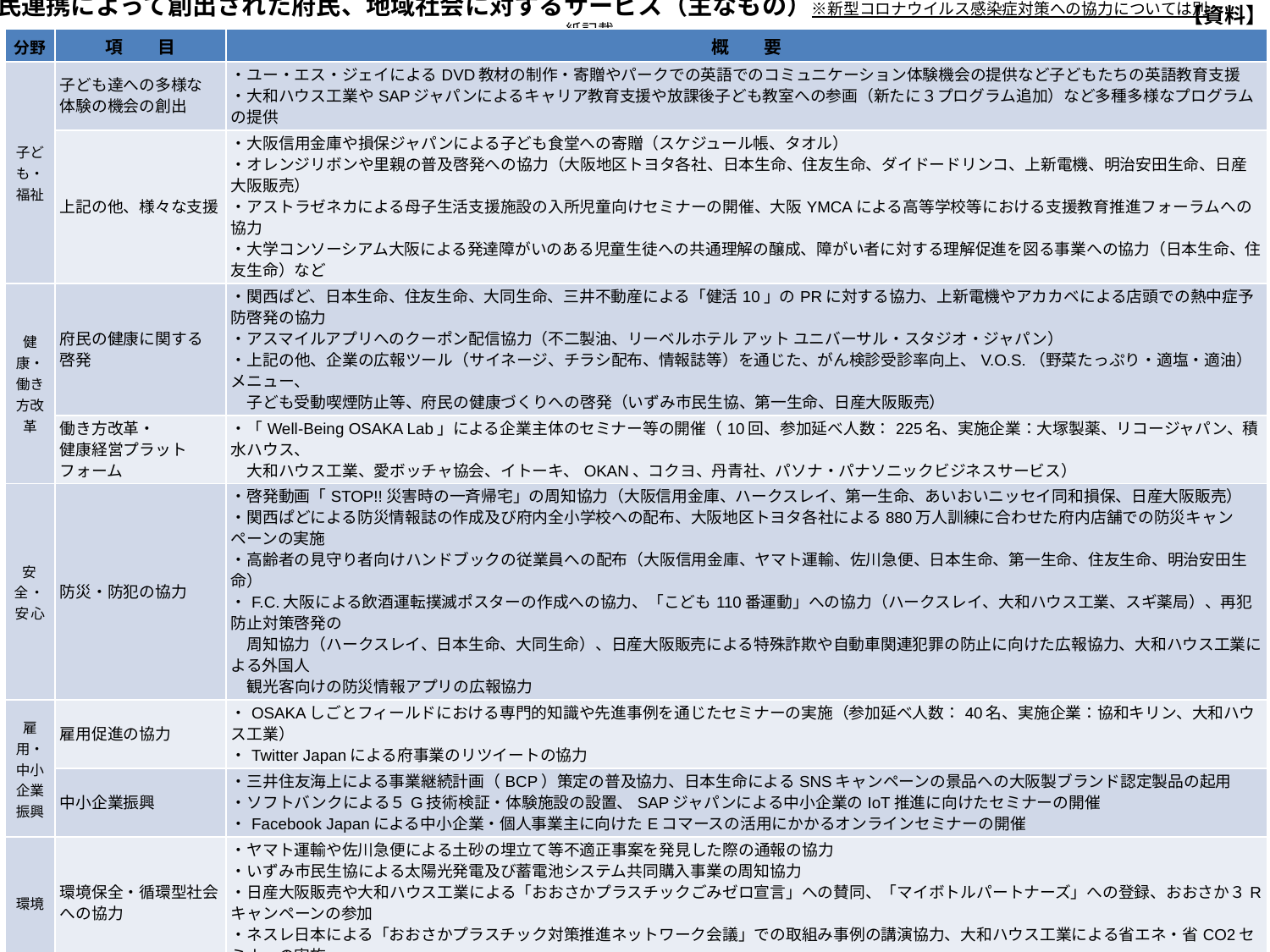

# 公民連携によって創出された府民、地域社会に対するサービス（主なもの）※新型コロナウイルス感染症対策への協力については別紙記載
【資料】
| 分野 | 項　　目 | 概　　要 |
| --- | --- | --- |
| 子ども・福祉 | 子ども達への多様な 体験の機会の創出 | ・ユー・エス・ジェイによるDVD教材の制作・寄贈やパークでの英語でのコミュニケーション体験機会の提供など子どもたちの英語教育支援 ・大和ハウス工業やSAPジャパンによるキャリア教育支援や放課後子ども教室への参画（新たに３プログラム追加）など多種多様なプログラムの提供 |
|  | 上記の他、様々な支援 | ・大阪信用金庫や損保ジャパンによる子ども食堂への寄贈（スケジュール帳、タオル） ・オレンジリボンや里親の普及啓発への協力（大阪地区トヨタ各社、日本生命、住友生命、ダイドードリンコ、上新電機、明治安田生命、日産大阪販売） ・アストラゼネカによる母子生活支援施設の入所児童向けセミナーの開催、大阪YMCAによる高等学校等における支援教育推進フォーラムへの協力 ・大学コンソーシアム大阪による発達障がいのある児童生徒への共通理解の醸成、障がい者に対する理解促進を図る事業への協力（日本生命、住友生命）など |
| 健康・ 働き方改革 | 府民の健康に関する 啓発 | ・関西ぱど、日本生命、住友生命、大同生命、三井不動産による「健活10」のPRに対する協力、上新電機やアカカベによる店頭での熱中症予防啓発の協力 ・アスマイルアプリへのクーポン配信協力（不二製油、リーベルホテル アット ユニバーサル・スタジオ・ジャパン） ・上記の他、企業の広報ツール（サイネージ、チラシ配布、情報誌等）を通じた、がん検診受診率向上、V.O.S.（野菜たっぷり・適塩・適油）メニュー、 　子ども受動喫煙防止等、府民の健康づくりへの啓発（いずみ市民生協、第一生命、日産大阪販売） |
|  | 働き方改革・ 健康経営プラットフォーム | ・「Well-Being OSAKA Lab」による企業主体のセミナー等の開催（10回、参加延べ人数：225名、実施企業：大塚製薬、リコージャパン、積水ハウス、 　大和ハウス工業、愛ボッチャ協会、イトーキ、OKAN、コクヨ、丹青社、パソナ・パナソニックビジネスサービス） |
| 安全・安心 | 防災・防犯の協力 | ・啓発動画「STOP!!災害時の一斉帰宅」の周知協力（大阪信用金庫、ハークスレイ、第一生命、あいおいニッセイ同和損保、日産大阪販売） ・関西ぱどによる防災情報誌の作成及び府内全小学校への配布、大阪地区トヨタ各社による880万人訓練に合わせた府内店舗での防災キャンペーンの実施 ・高齢者の見守り者向けハンドブックの従業員への配布（大阪信用金庫、ヤマト運輸、佐川急便、日本生命、第一生命、住友生命、明治安田生命） ・F.C.大阪による飲酒運転撲滅ポスターの作成への協力、「こども110番運動」への協力（ハークスレイ、大和ハウス工業、スギ薬局）、再犯防止対策啓発の 　周知協力（ハークスレイ、日本生命、大同生命）、日産大阪販売による特殊詐欺や自動車関連犯罪の防止に向けた広報協力、大和ハウス工業による外国人 　観光客向けの防災情報アプリの広報協力 |
| 雇用・ 中小企業振興 | 雇用促進の協力 | ・OSAKAしごとフィールドにおける専門的知識や先進事例を通じたセミナーの実施（参加延べ人数：40名、実施企業：協和キリン、大和ハウス工業） ・Twitter Japanによる府事業のリツイートの協力 |
|  | 中小企業振興 | ・三井住友海上による事業継続計画（BCP）策定の普及協力、日本生命によるSNSキャンペーンの景品への大阪製ブランド認定製品の起用 ・ソフトバンクによる５G技術検証・体験施設の設置、SAPジャパンによる中小企業のIoT推進に向けたセミナーの開催 ・Facebook Japanによる中小企業・個人事業主に向けたEコマースの活用にかかるオンラインセミナーの開催 |
| 環境 | 環境保全・循環型社会 への協力 | ・ヤマト運輸や佐川急便による土砂の埋立て等不適正事案を発見した際の通報の協力 ・いずみ市民生協による太陽光発電及び蓄電池システム共同購入事業の周知協力 ・日産大阪販売や大和ハウス工業による「おおさかプラスチックごみゼロ宣言」への賛同、「マイボトルパートナーズ」への登録、おおさか３Rキャンペーンの参加 ・ネスレ日本による「おおさかプラスチック対策推進ネットワーク会議」での取組み事例の講演協力、大和ハウス工業による省エネ・省CO2セミナーの実施 |
| 地域活性化 | 地域活性化・ 魅力発信への協力 | ・テンダーボックス、バンタンによる大阪産(もん)を使った商品開発・販売や、リーベルホテル アット ユニバーサル・スタジオ・ジャパンのレストランでの大阪産(もん)フェアの実施 ・NEXCO西日本によるSA・PAでの大阪産(もん)の販売や、エイチ・ツー・オーリテイリングによる大阪産（もん）を使用した商品の売り場での販売協力 ・ANAによるキャンペーンでの大阪の魅力発信の協力や、バンタンとのOSAKAもの・ことづくりラボを通じたコンドームの作成 ・大阪大学によるSDGs経営に関するセミナーの開催やバッテリー交換式二輪EV普及に向けた実証実験への協力 など |
| 府政のＰＲ | 企業のネットワークを 活かした府政PR | ・店舗等での府政に関するポスター・ステッカーの掲示、チラシの配架、サイネージの掲出等（イオン、ハークスレイ、日本生命、大阪大学、関西大学、近畿大学、 　F.C.大阪、立命館大学、ダイドードリンコ、明治安田生命、三井不動産、日産大阪販売、大学コンソーシアム） ・生命保険会社の営業職員による営業時における府政PRの協力（日本生命、第一生命）や、日本生命によるもずやんTwitterとの相互連携 ・OSAKA MEIKAN NEWSとの記事配信連携（時事ドットコム、SmartNews、ピアッザ、ライブドアニュース） ・バンタンによるSDGｓ普及啓発用動画の作成　など |
| 市町村連携 | 市町村と連携した取組み | ・大塚製薬、三井住友海上、東京海上日動、F.C.大阪、ダイドードリンコ等、府内市町村との連携協定の締結（東大阪市、八尾市、岸和田市 他） ・F.C.大阪によるオリジナルインターネットテレビ（２市町村）の開設（東大阪市、太子町） ・小林製薬による職員研修動画への登壇（堺市）、江崎グリコによるCo育てPROJECTの展開（枚方市）、Facebook Japanによる行政職員への情報 リテラシー向上セミナーの開催、グロウによる子ども服の寄贈（藤井寺市、東大阪市）、プロディライトによるOSAKA MEIKAN Growth Driveへの会場提供 など |